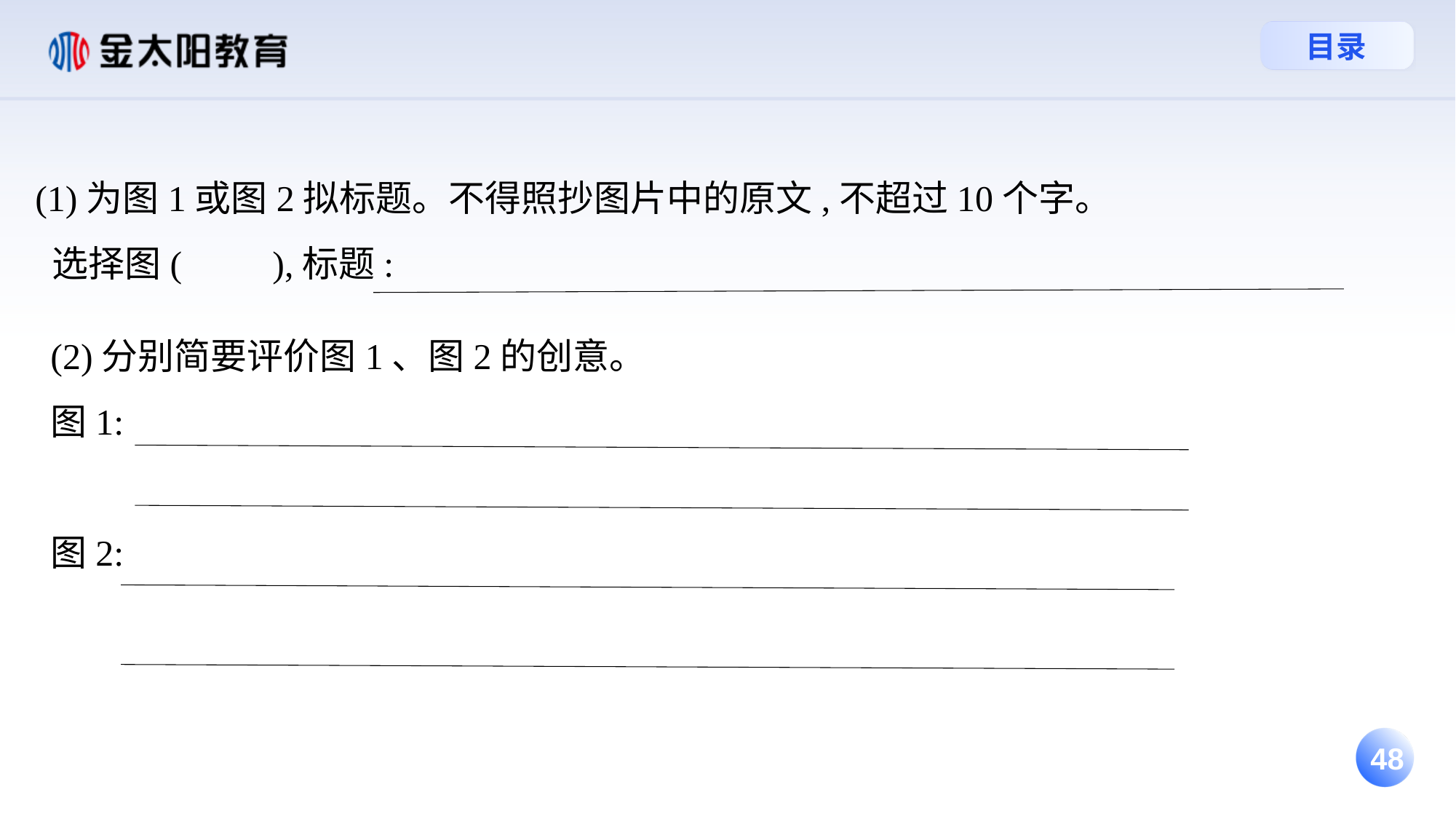

(1)为图1或图2拟标题。不得照抄图片中的原文,不超过10个字。
 选择图(　　),标题:

(2)分别简要评价图1、图2的创意。
图1:

图2: